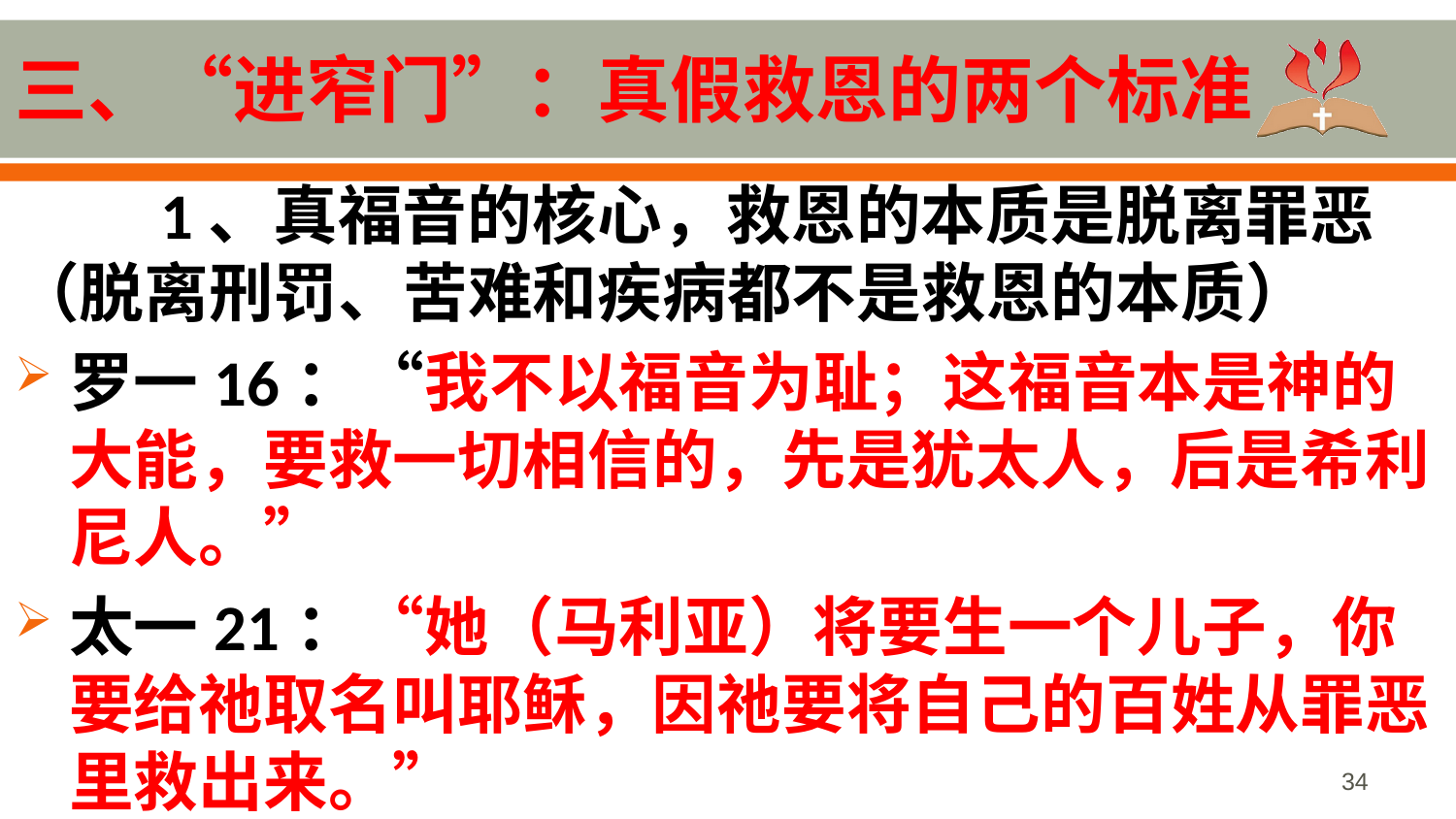

# 三、“进窄门”：真假救恩的两个标准
	1、真福音的核心，救恩的本质是脱离罪恶  （脱离刑罚、苦难和疾病都不是救恩的本质）
罗一16：“我不以福音为耻；这福音本是神的大能，要救一切相信的，先是犹太人，后是希利尼人。”
太一21：“她（马利亚）将要生一个儿子，你要给祂取名叫耶稣，因祂要将自己的百姓从罪恶里救出来。”

34